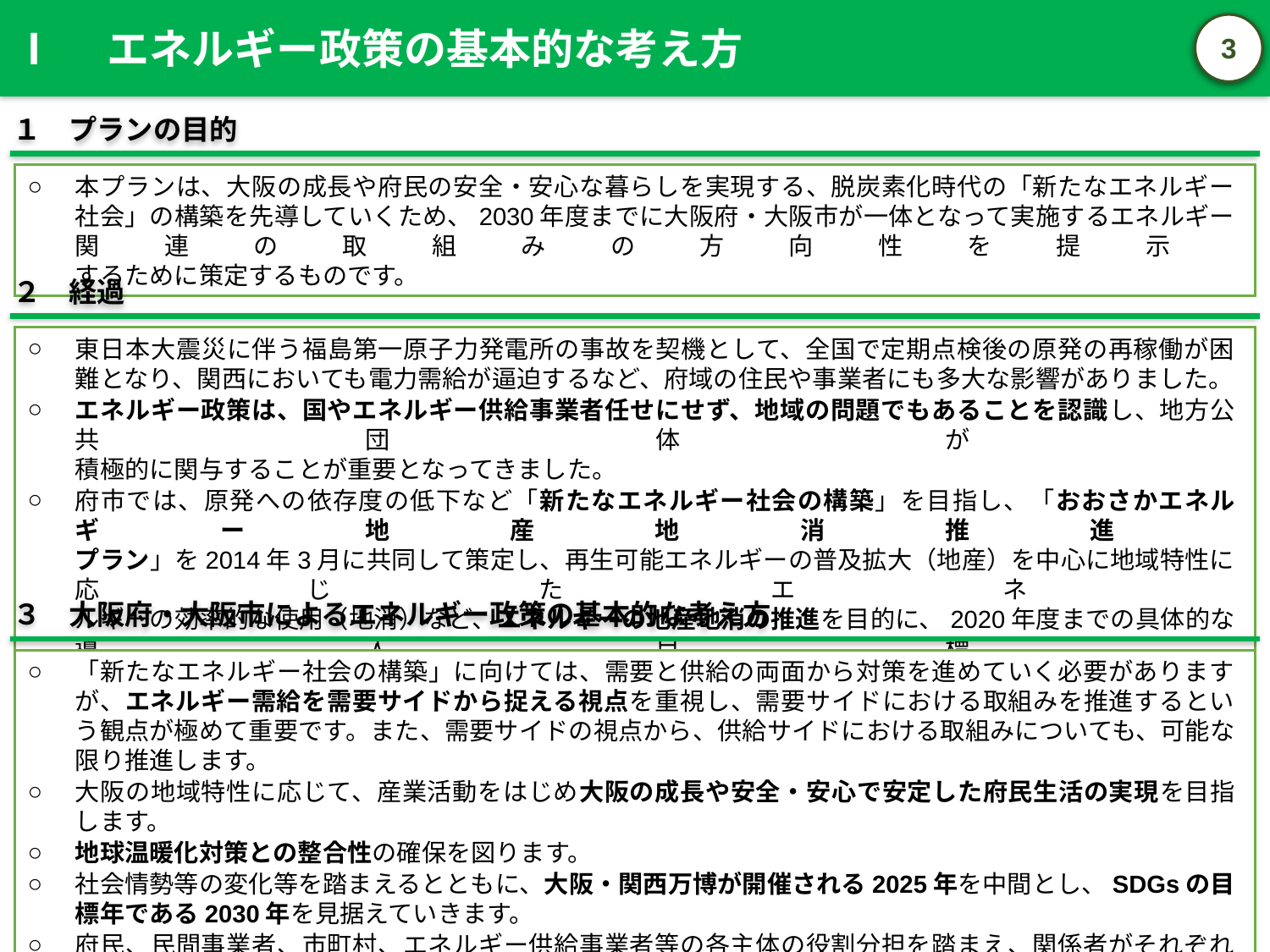

Ⅰ　エネルギー政策の基本的な考え方
3
１　プランの目的

本プランは、大阪の成長や府民の安全・安心な暮らしを実現する、脱炭素化時代の「新たなエネルギー社会」の構築を先導していくため、2030年度までに大阪府・大阪市が一体となって実施するエネルギー関連の取組みの方向性を提示
するために策定するものです。
２　経過

東日本大震災に伴う福島第一原子力発電所の事故を契機として、全国で定期点検後の原発の再稼働が困難となり、関西においても電力需給が逼迫するなど、府域の住民や事業者にも多大な影響がありました。
エネルギー政策は、国やエネルギー供給事業者任せにせず、地域の問題でもあることを認識し、地方公共団体が
積極的に関与することが重要となってきました。
府市では、原発への依存度の低下など「新たなエネルギー社会の構築」を目指し、「おおさかエネルギー地産地消推進
プラン」を2014年3月に共同して策定し、再生可能エネルギーの普及拡大（地産）を中心に地域特性に応じたエネ
ルギーの効率的な使用（地消）など、エネルギーの地産地消の推進を目的に、2020年度までの具体的な導入目標
を設定した上で、様々な取組みを進めてきました。
３　大阪府・大阪市によるエネルギー政策の基本的な考え方

「新たなエネルギー社会の構築」に向けては、需要と供給の両面から対策を進めていく必要がありますが、エネルギー需給を需要サイドから捉える視点を重視し、需要サイドにおける取組みを推進するという観点が極めて重要です。また、需要サイドの視点から、供給サイドにおける取組みについても、可能な限り推進します。
大阪の地域特性に応じて、産業活動をはじめ大阪の成長や安全・安心で安定した府民生活の実現を目指します。
地球温暖化対策との整合性の確保を図ります。
社会情勢等の変化等を踏まえるとともに、大阪・関西万博が開催される2025年を中間とし、SDGsの目標年である2030年を見据えていきます。
府民、民間事業者、市町村、エネルギー供給事業者等の各主体の役割分担を踏まえ、関係者がそれぞれの特性を
活かし、連携して取り組みます。